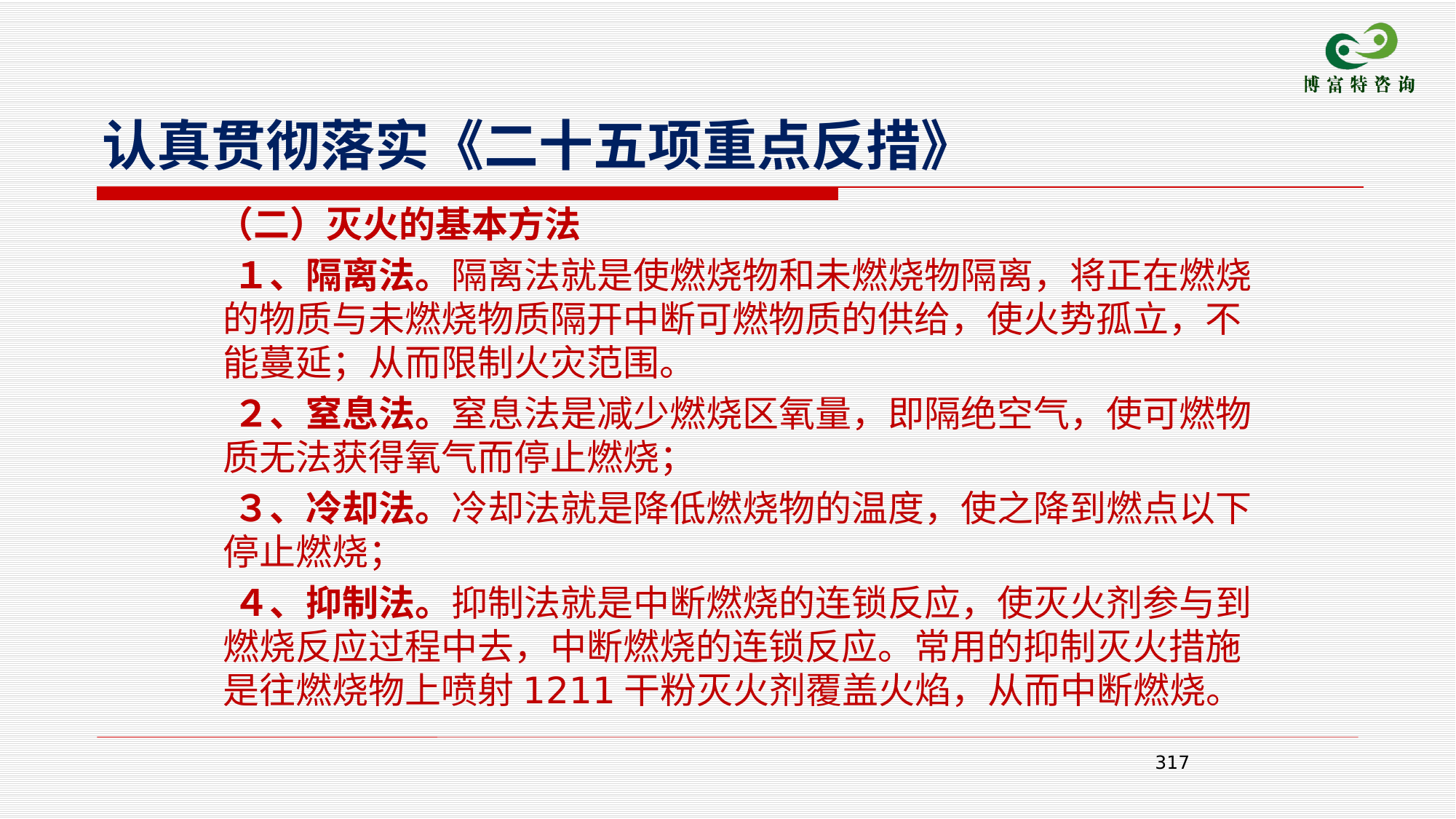

认真贯彻落实《二十五项重点反措》
     （二）灭火的基本方法
       １、隔离法。隔离法就是使燃烧物和未燃烧物隔离，将正在燃烧的物质与未燃烧物质隔开中断可燃物质的供给，使火势孤立，不能蔓延；从而限制火灾范围。
       ２、窒息法。窒息法是减少燃烧区氧量，即隔绝空气，使可燃物质无法获得氧气而停止燃烧；
       ３、冷却法。冷却法就是降低燃烧物的温度，使之降到燃点以下停止燃烧；
       ４、抑制法。抑制法就是中断燃烧的连锁反应，使灭火剂参与到燃烧反应过程中去，中断燃烧的连锁反应。常用的抑制灭火措施是往燃烧物上喷射1211干粉灭火剂覆盖火焰，从而中断燃烧。

317